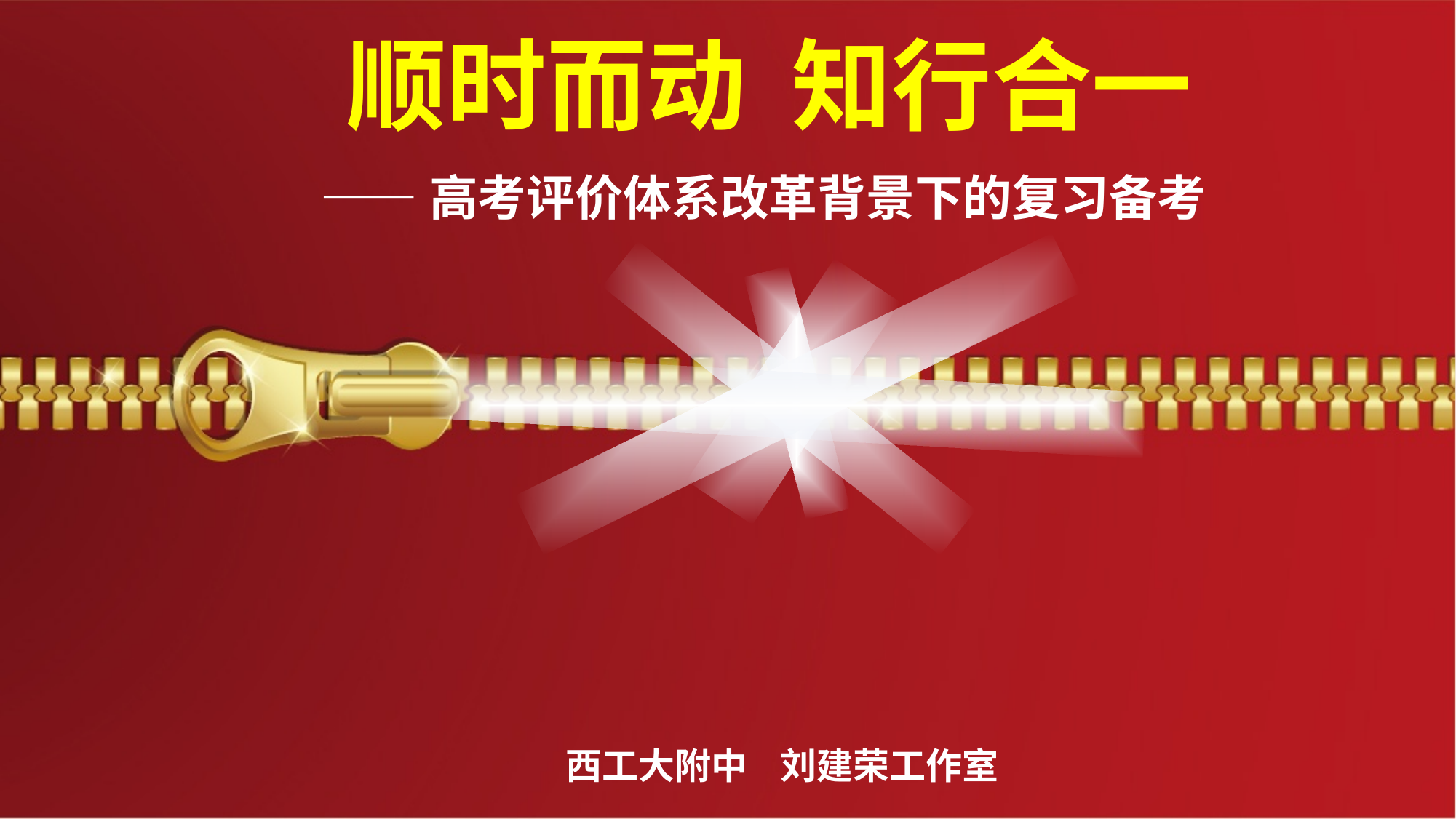

顺时而动  知行合一

——高考评价体系改革背景下的复习备考

西工大附中    刘建荣工作室